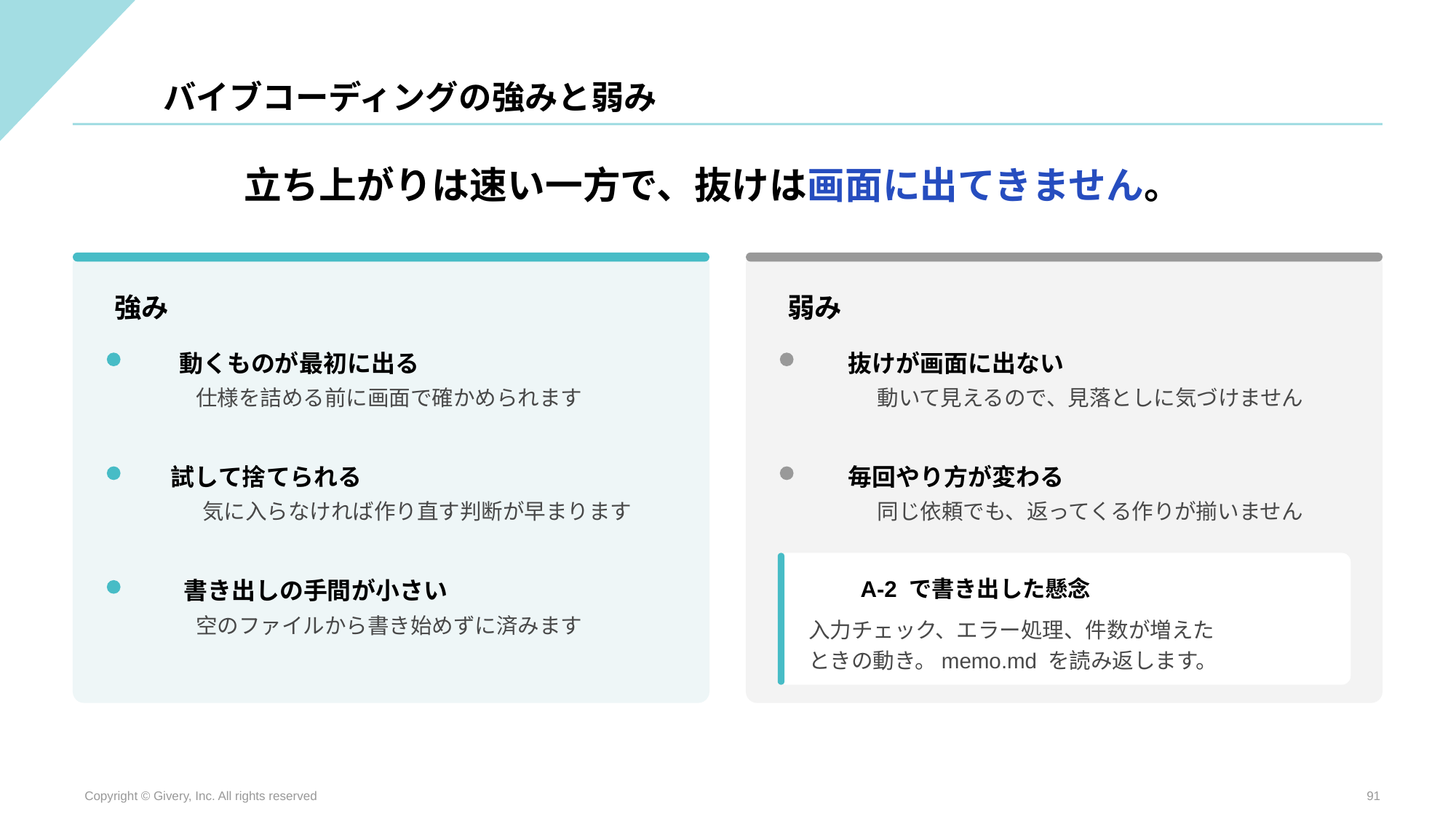

バイブコーディングの強みと弱み

立ち上がりは速い一方で、抜けは画面に出てきません。

強み
弱み
動くものが最初に出る
抜けが画面に出ない

仕様を詰める前に画面で確かめられます
動いて見えるので、見落としに気づけません
試して捨てられる
毎回やり方が変わる

気に入らなければ作り直す判断が早まります
同じ依頼でも、返ってくる作りが揃いません

A-2 で書き出した懸念
書き出しの手間が小さい

空のファイルから書き始めずに済みます
入力チェック、エラー処理、件数が増えた
ときの動き。memo.md を読み返します。
Copyright © Givery, Inc. All rights reserved
91